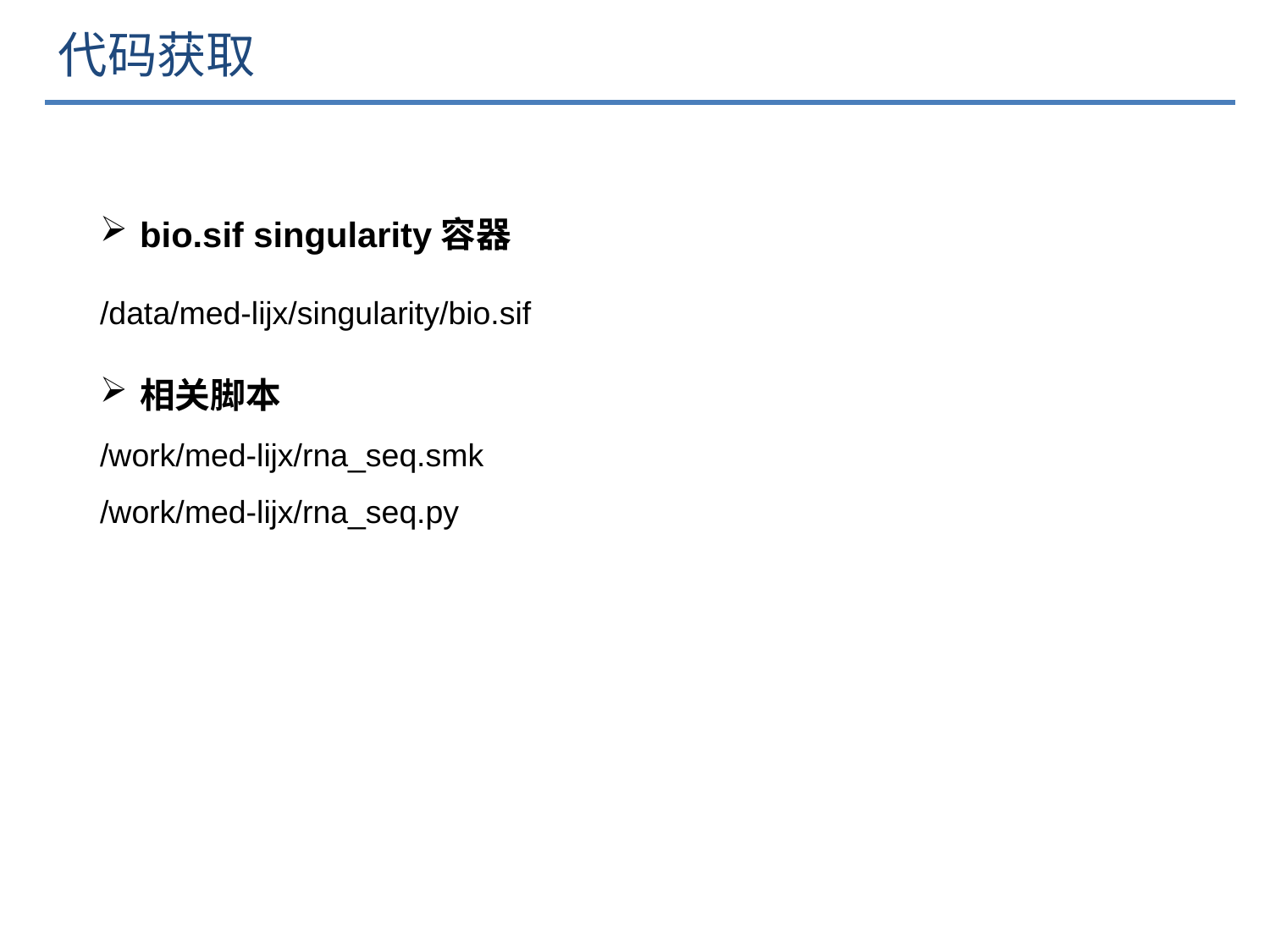

# 代码获取
bio.sif singularity容器
/data/med-lijx/singularity/bio.sif
相关脚本
/work/med-lijx/rna_seq.smk
/work/med-lijx/rna_seq.py